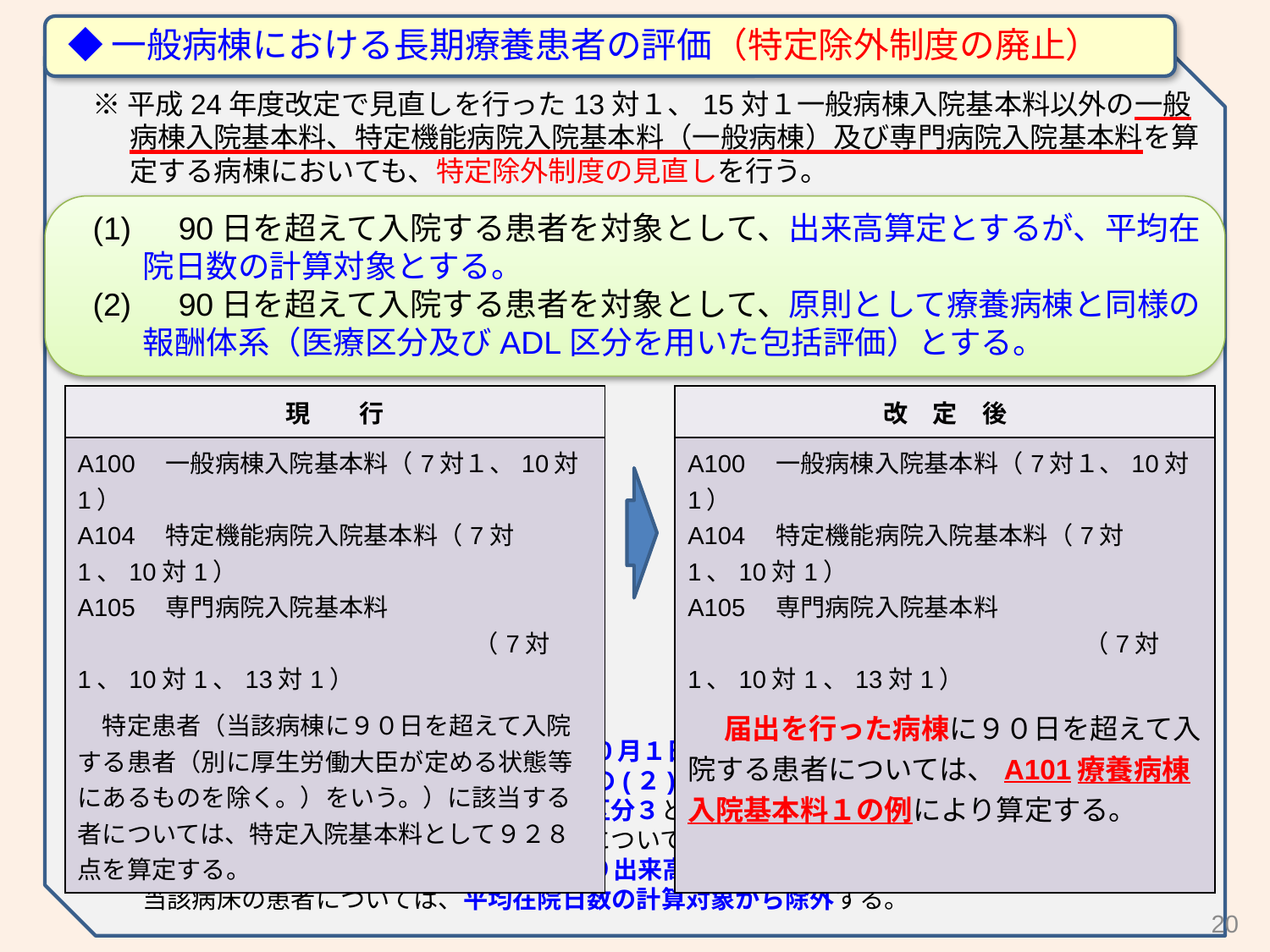

◆一般病棟における長期療養患者の評価（特定除外制度の廃止）
※平成24年度改定で見直しを行った13対１、15対１一般病棟入院基本料以外の一般病棟入院基本料、特定機能病院入院基本料（一般病棟）及び専門病院入院基本料を算定する病棟においても、特定除外制度の見直しを行う。

(1)　90日を超えて入院する患者を対象として、出来高算定とするが、平均在院日数の計算対象とする。
(2)　90日を超えて入院する患者を対象として、原則として療養病棟と同様の報酬体系（医療区分及びADL区分を用いた包括評価）とする。

［経過措置］
①　上記の取扱いについては、平成２６年１０月１日から施行する。
②　７対１、１０対１の病棟において、上記の(２)を選択した場合、平成２６年３月３１日に入院している患者については、当分の間、医療区分３とみなす。
③　上記の(2)を選択した病棟のうち１病棟については、平成２７年９月３０日までの間、当該病棟の２室を指定し、その中の４床までに限り出来高算定を行う病床を設定することができる。
　当該病床の患者については、平均在院日数の計算対象から除外する。

| 現　　行 |  | 改　定　後 |
| --- | --- | --- |
| A100　一般病棟入院基本料（7対１、10対1） A104　特定機能病院入院基本料（7対1、10対1） A105　専門病院入院基本料 　　　　　　　　　　　　　　　　（7対1、10対1、13対1） 　特定患者（当該病棟に９０日を超えて入院する患者（別に厚生労働大臣が定める状態等にあるものを除く。）をいう。）に該当する者については、特定入院基本料として９２８点を算定する。 |  | A100　一般病棟入院基本料（7対１、10対1） A104　特定機能病院入院基本料（7対1、10対1） A105　専門病院入院基本料 　　　　　　　　　　　　　　　　（7対1、10対1、13対1） 　届出を行った病棟に９０日を超えて入院する患者については、A101療養病棟入院基本料１の例により算定する。 |

20